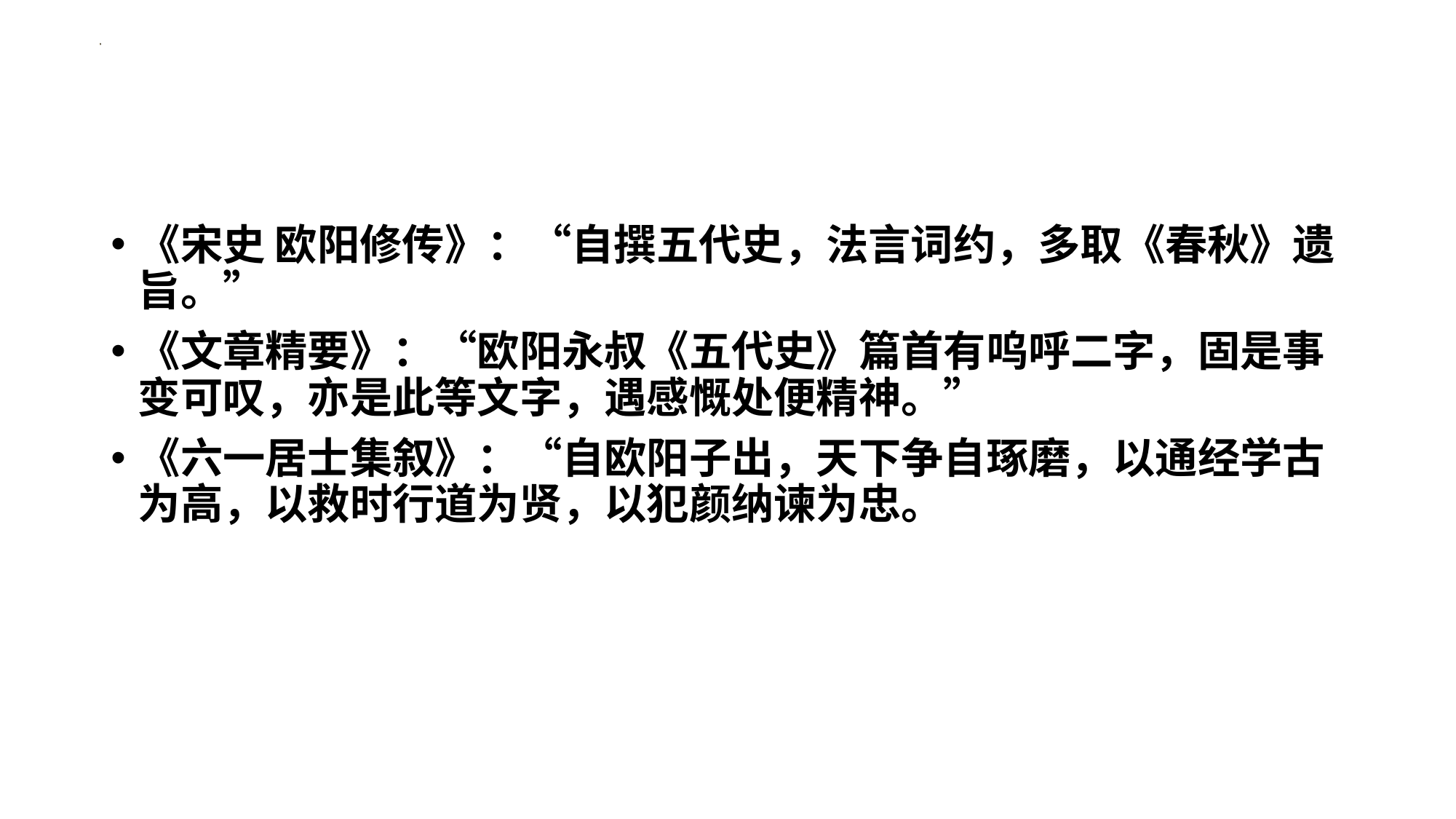

#
《宋史 欧阳修传》：“自撰五代史，法言词约，多取《春秋》遗旨。”
《文章精要》：“欧阳永叔《五代史》篇首有呜呼二字，固是事变可叹，亦是此等文字，遇感慨处便精神。”
《六一居士集叙》：“自欧阳子出，天下争自琢磨，以通经学古为高，以救时行道为贤，以犯颜纳谏为忠。